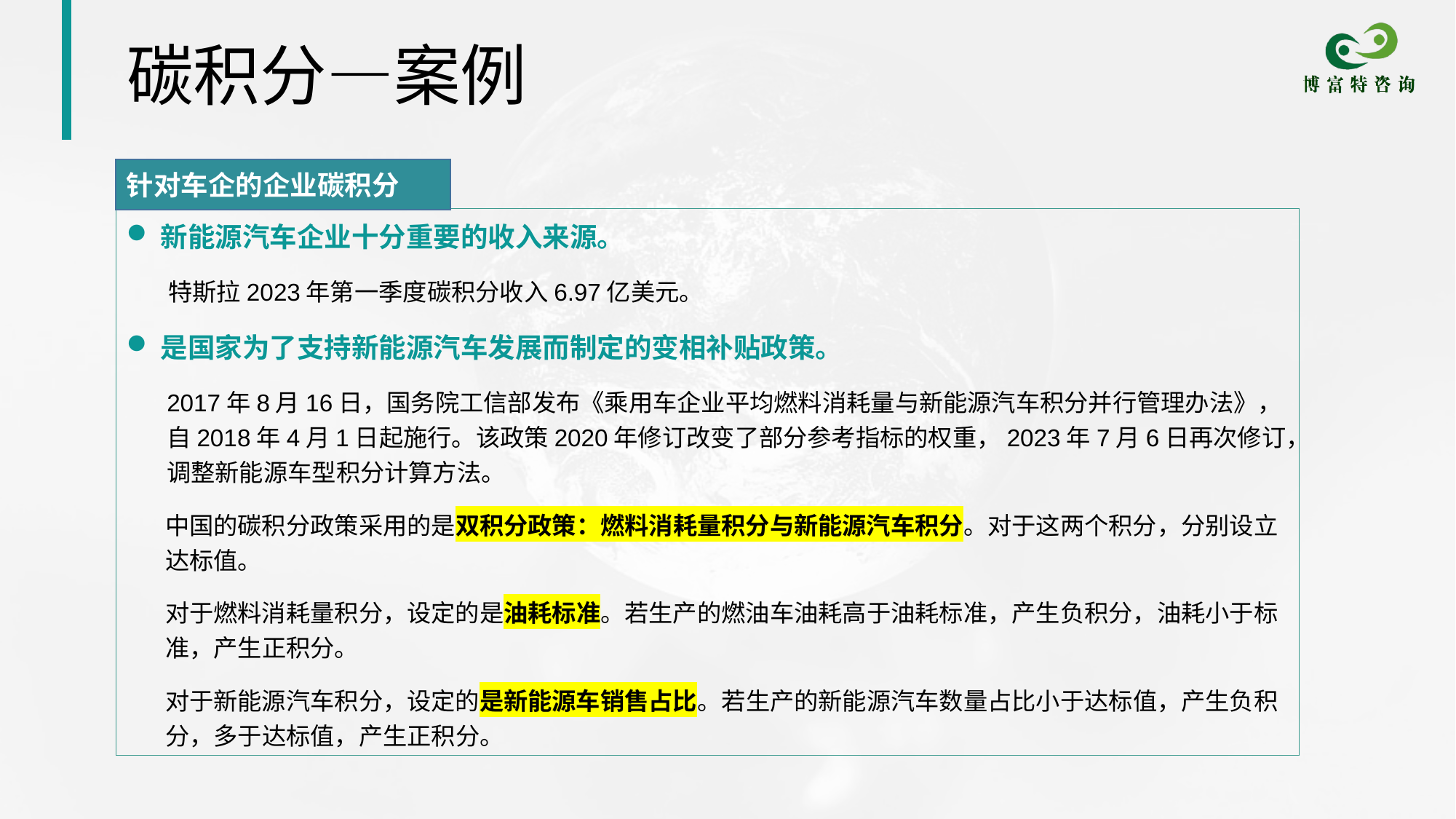

# 碳积分—案例
针对车企的企业碳积分
新能源汽车企业十分重要的收入来源。
特斯拉2023年第一季度碳积分收入6.97亿美元。
是国家为了支持新能源汽车发展而制定的变相补贴政策。
2017年8月16日，国务院工信部发布《乘用车企业平均燃料消耗量与新能源汽车积分并行管理办法》，自2018年4月1日起施行。该政策2020年修订改变了部分参考指标的权重，2023年7月6日再次修订，调整新能源车型积分计算方法。
中国的碳积分政策采用的是双积分政策：燃料消耗量积分与新能源汽车积分。对于这两个积分，分别设立达标值。
对于燃料消耗量积分，设定的是油耗标准。若生产的燃油车油耗高于油耗标准，产生负积分，油耗小于标准，产生正积分。
对于新能源汽车积分，设定的是新能源车销售占比。若生产的新能源汽车数量占比小于达标值，产生负积分，多于达标值，产生正积分。